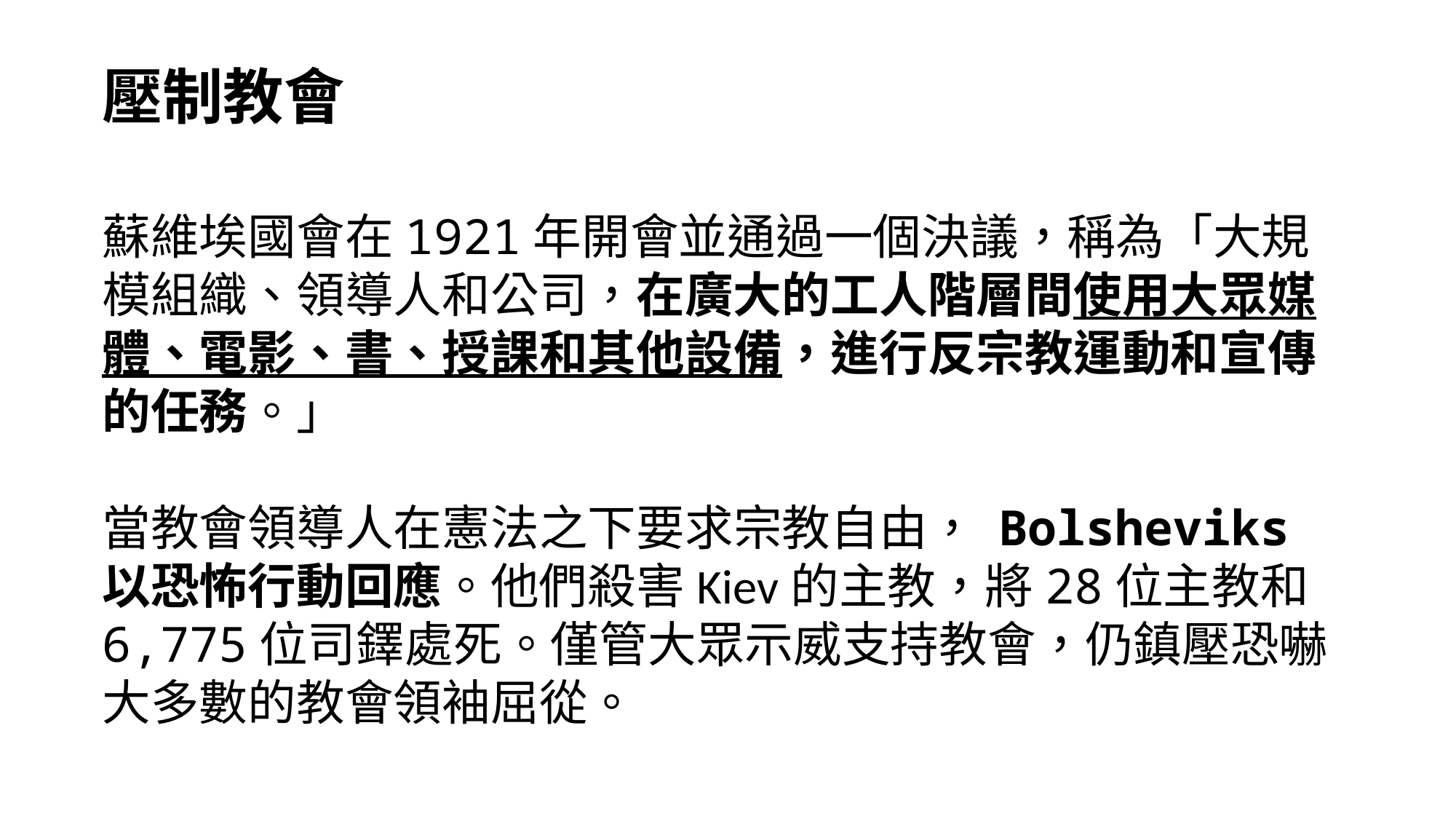

壓制教會
蘇維埃國會在1921年開會並通過一個決議，稱為「大規模組織、領導人和公司，在廣大的工人階層間使用大眾媒體、電影、書、授課和其他設備，進行反宗教運動和宣傳的任務。」

當教會領導人在憲法之下要求宗教自由， Bolsheviks 以恐怖行動回應。他們殺害Kiev的主教，將28位主教和6,775位司鐸處死。僅管大眾示威支持教會，仍鎮壓恐嚇大多數的教會領袖屈從。